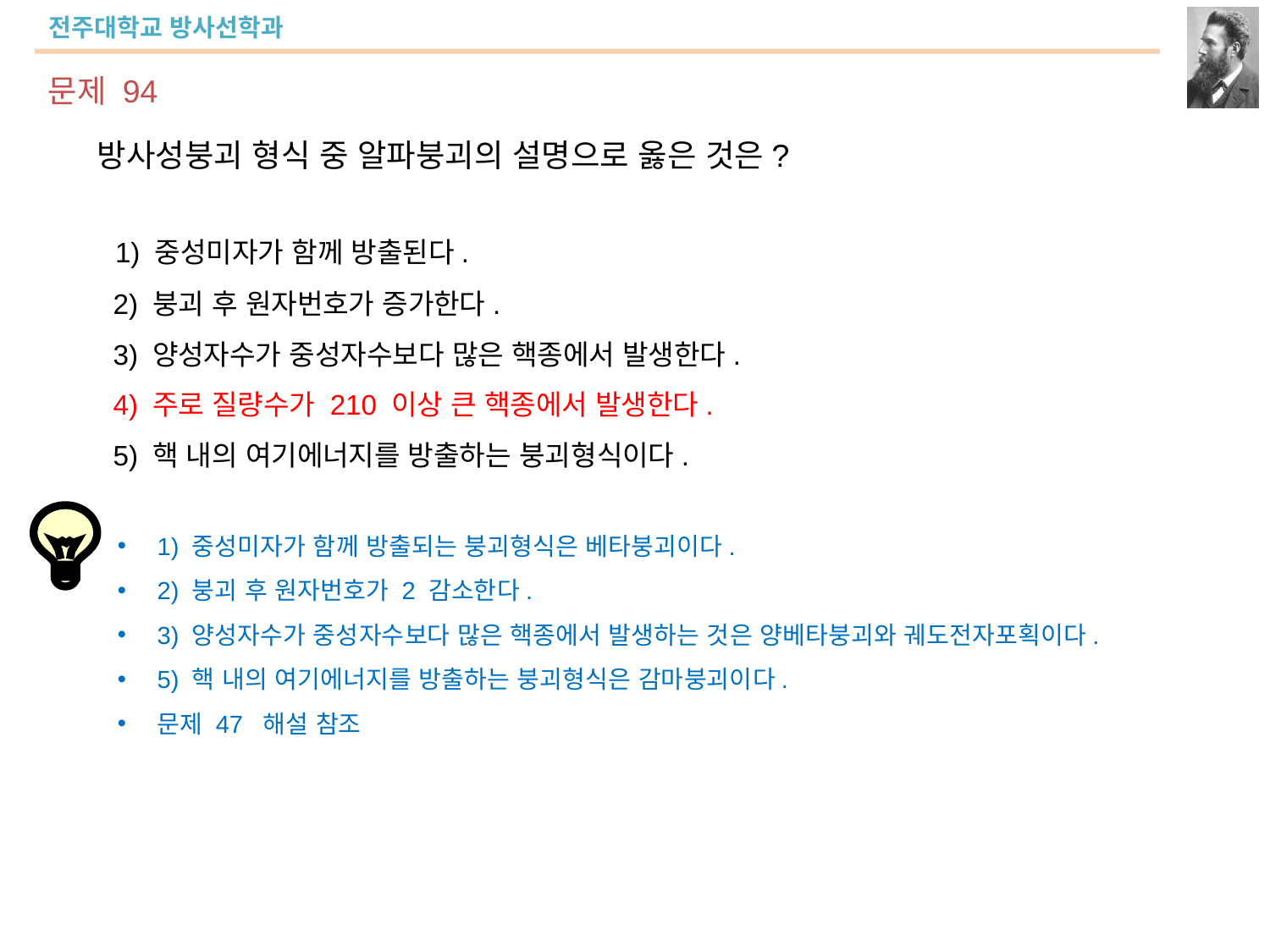

문제 94
방사성붕괴 형식 중 알파붕괴의 설명으로 옳은 것은?

  1) 중성미자가 함께 방출된다.
  2) 붕괴 후 원자번호가 증가한다.
  3) 양성자수가 중성자수보다 많은 핵종에서 발생한다.
  4) 주로 질량수가 210 이상 큰 핵종에서 발생한다.
  5) 핵 내의 여기에너지를 방출하는 붕괴형식이다.

1) 중성미자가 함께 방출되는 붕괴형식은 베타붕괴이다.
2) 붕괴 후 원자번호가 2 감소한다.
3) 양성자수가 중성자수보다 많은 핵종에서 발생하는 것은 양베타붕괴와 궤도전자포획이다.
5) 핵 내의 여기에너지를 방출하는 붕괴형식은 감마붕괴이다.
문제 47  해설 참조